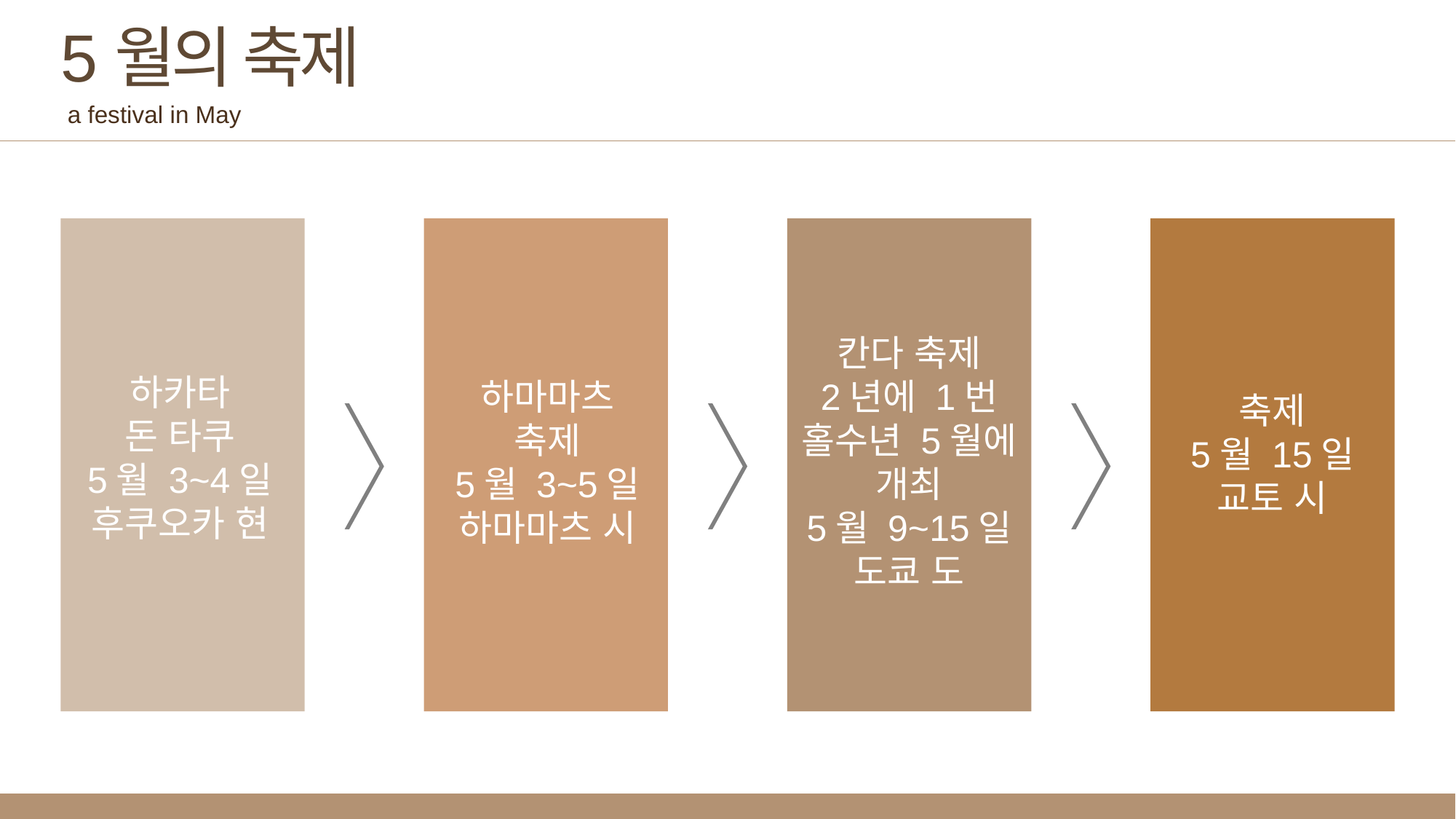

5월의 축제
a festival in May

칸다 축제
2년에 1번
홀수년 5월에
개최
5월 9~15일
도쿄 도

하카타
돈 타쿠
5월 3~4일
후쿠오카 현
하마마츠
축제
5월 3~5일
하마마츠 시
축제
5월 15일
교토 시